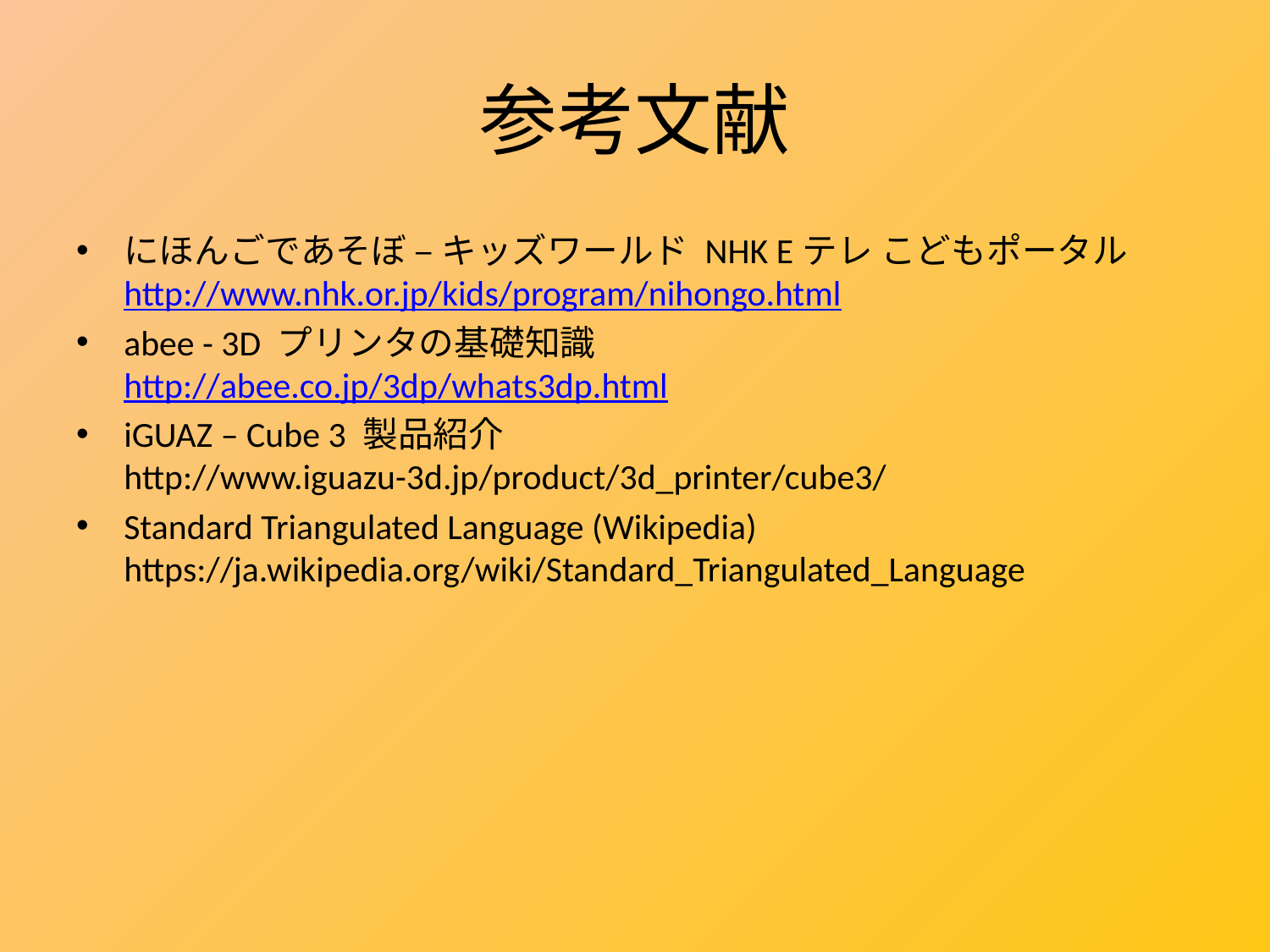

# 参考文献
にほんごであそぼ – キッズワールド NHK Eテレ こどもポータル http://www.nhk.or.jp/kids/program/nihongo.html
abee - 3D プリンタの基礎知識
http://abee.co.jp/3dp/whats3dp.html
iGUAZ – Cube 3 製品紹介
http://www.iguazu-3d.jp/product/3d_printer/cube3/
Standard Triangulated Language (Wikipedia)
https://ja.wikipedia.org/wiki/Standard_Triangulated_Language